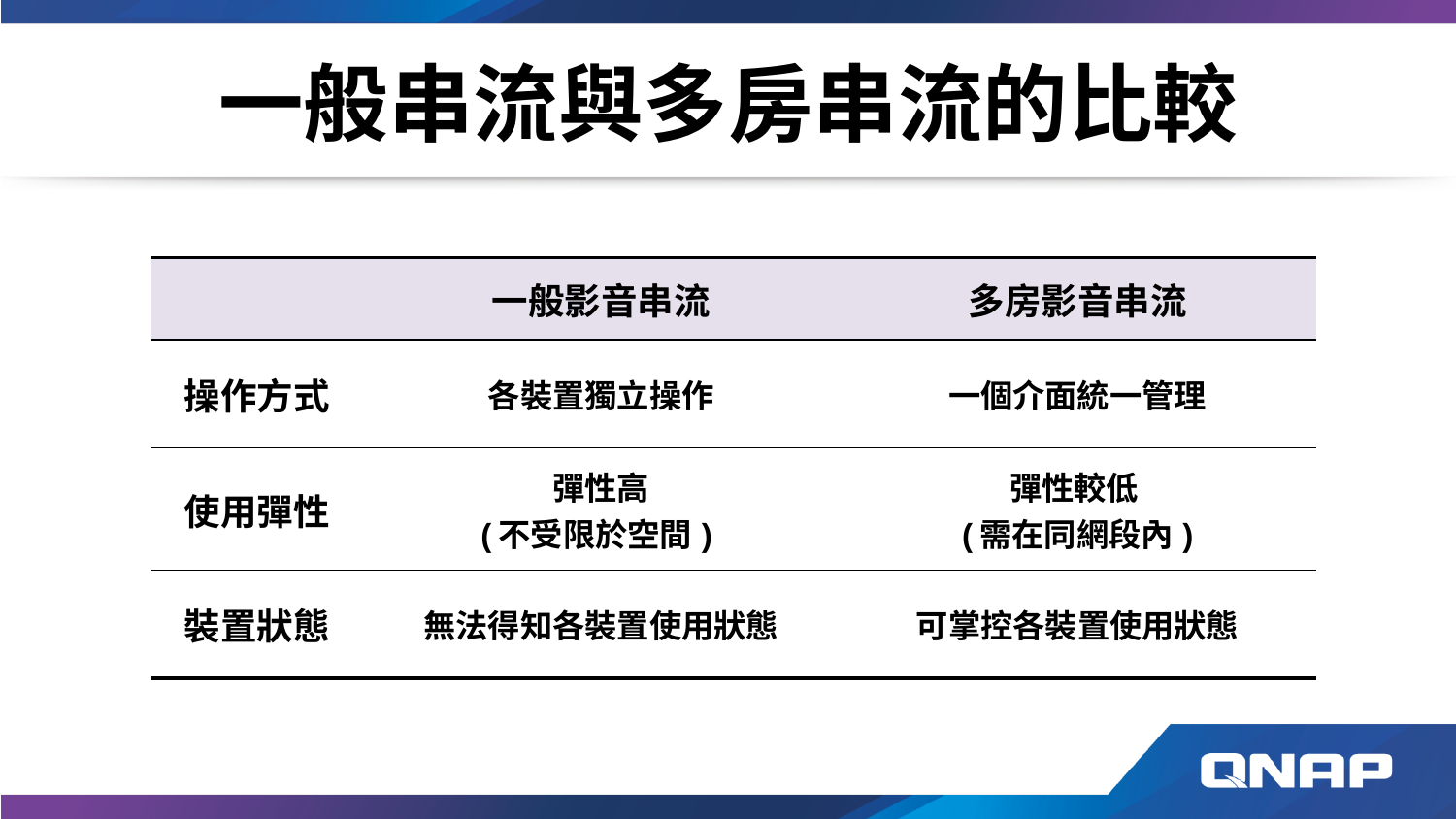

# 一般串流與多房串流的比較
|  | 一般影音串流 | 多房影音串流 |
| --- | --- | --- |
| 操作方式 | 各裝置獨立操作 | 一個介面統一管理 |
| 使用彈性 | 彈性高 (不受限於空間) | 彈性較低 (需在同網段內) |
| 裝置狀態 | 無法得知各裝置使用狀態 | 可掌控各裝置使用狀態 |